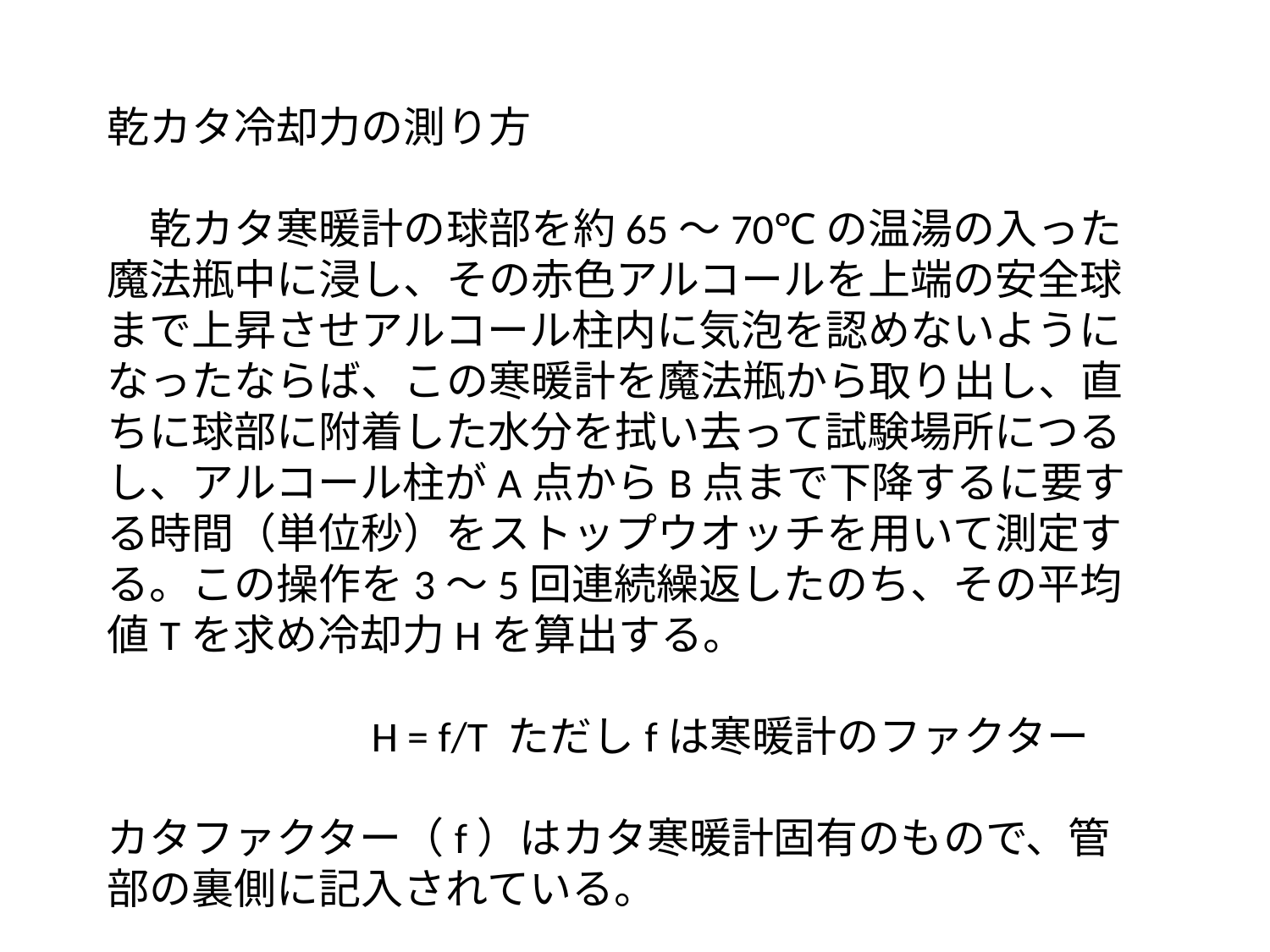

乾カタ冷却力の測り方

　乾カタ寒暖計の球部を約65～70℃の温湯の入った魔法瓶中に浸し、その赤色アルコールを上端の安全球まで上昇させアルコール柱内に気泡を認めないようになったならば、この寒暖計を魔法瓶から取り出し、直ちに球部に附着した水分を拭い去って試験場所につるし、アルコール柱がA点からB点まで下降するに要する時間（単位秒）をストップウオッチを用いて測定する。この操作を3～5回連続繰返したのち、その平均値Tを求め冷却力Hを算出する。

　　　　　　H = f/T ただしfは寒暖計のファクター

カタファクター（f）はカタ寒暖計固有のもので、管部の裏側に記入されている。